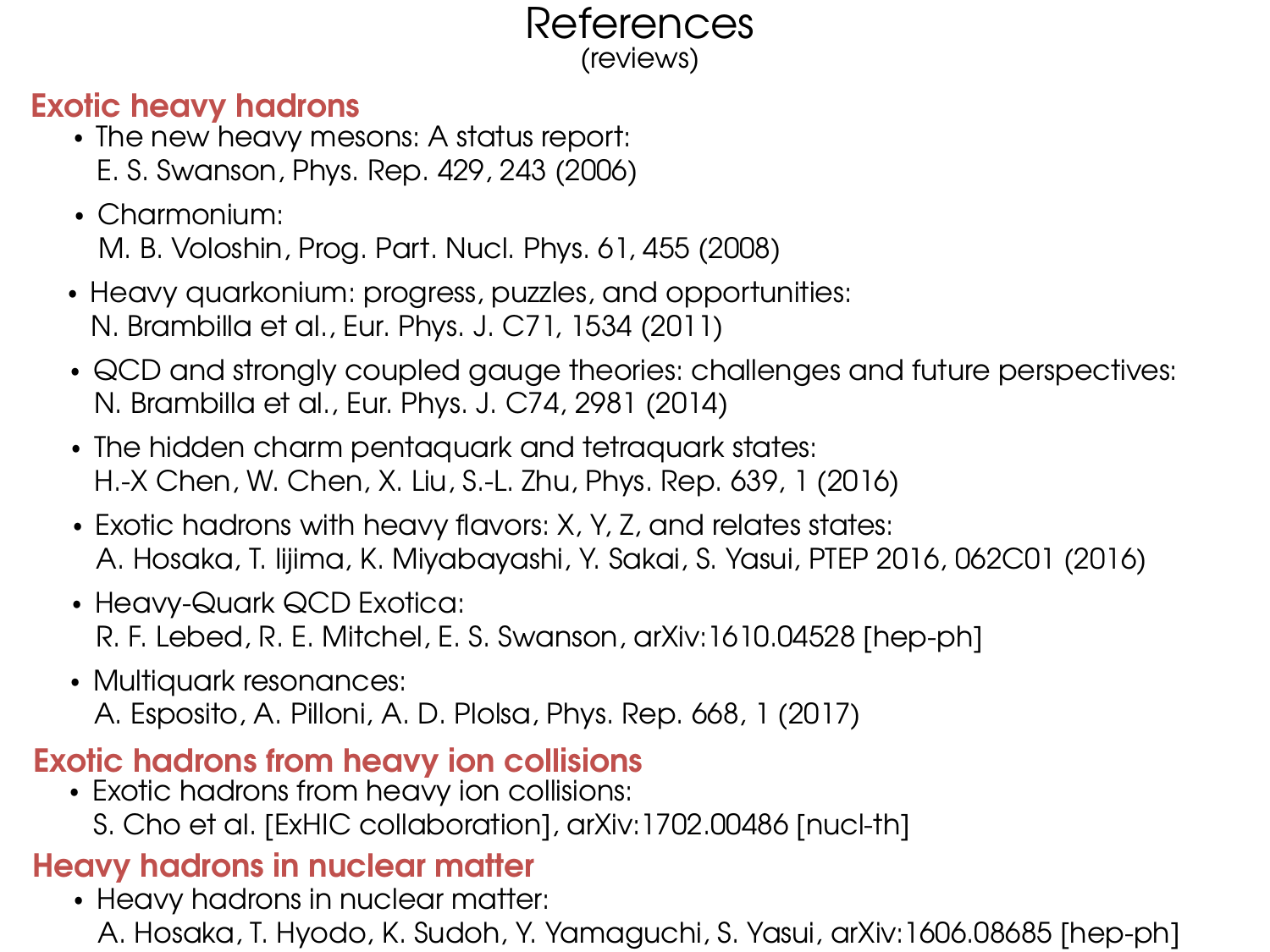

References
(reviews)
Exotic heavy hadrons
・ The new heavy mesons: A status report:
   E. S. Swanson, Phys. Rep. 429, 243 (2006)
・ Charmonium:
   M. B. Voloshin, Prog. Part. Nucl. Phys. 61, 455 (2008)
・ Heavy quarkonium: progress, puzzles, and opportunities:
   N. Brambilla et al., Eur. Phys. J. C71, 1534 (2011)
・ QCD and strongly coupled gauge theories: challenges and future perspectives:
   N. Brambilla et al., Eur. Phys. J. C74, 2981 (2014)
・ The hidden charm pentaquark and tetraquark states:
   H.-X Chen, W. Chen, X. Liu, S.-L. Zhu, Phys. Rep. 639, 1 (2016)
・ Exotic hadrons with heavy flavors: X, Y, Z, and relates states:
   A. Hosaka, T. Iijima, K. Miyabayashi, Y. Sakai, S. Yasui, PTEP 2016, 062C01 (2016)
・ Heavy-Quark QCD Exotica:
   R. F. Lebed, R. E. Mitchel, E. S. Swanson, arXiv:1610.04528 [hep-ph]
・ Multiquark resonances:
   A. Esposito, A. Pilloni, A. D. Plolsa, Phys. Rep. 668, 1 (2017)
Exotic hadrons from heavy ion collisions
・ Exotic hadrons from heavy ion collisions:
   S. Cho et al. [ExHIC collaboration], arXiv:1702.00486 [nucl-th]
Heavy hadrons in nuclear matter
・ Heavy hadrons in nuclear matter:
   A. Hosaka, T. Hyodo, K. Sudoh, Y. Yamaguchi, S. Yasui, arXiv:1606.08685 [hep-ph]